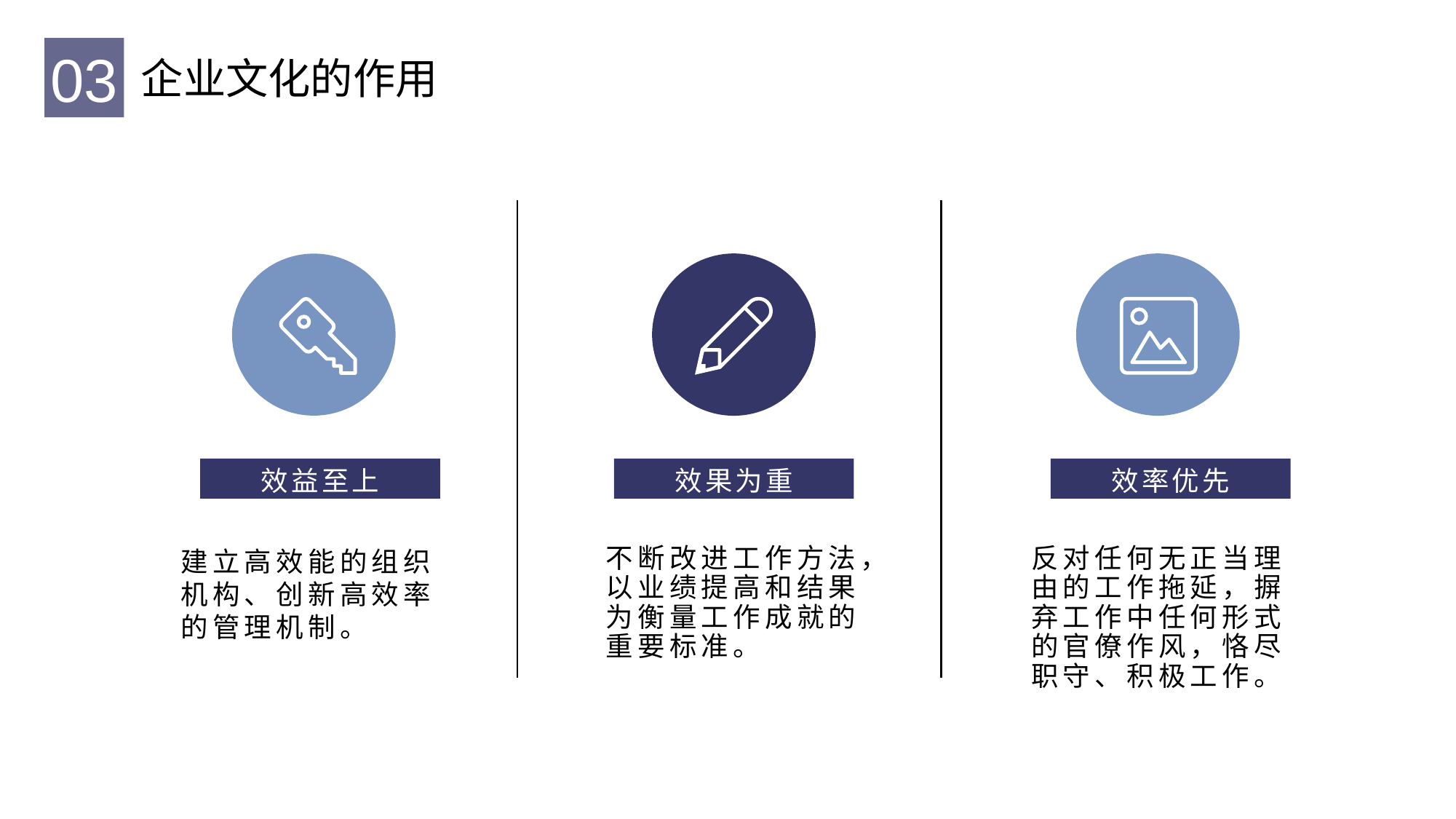

03
企业文化的作用

效益至上
效果为重
效率优先
建立高效能的组织机构、创新高效率的管理机制。

不断改进工作方法，以业绩提高和结果为衡量工作成就的重要标准。

反对任何无正当理由的工作拖延，摒弃工作中任何形式的官僚作风，恪尽职守、积极工作。